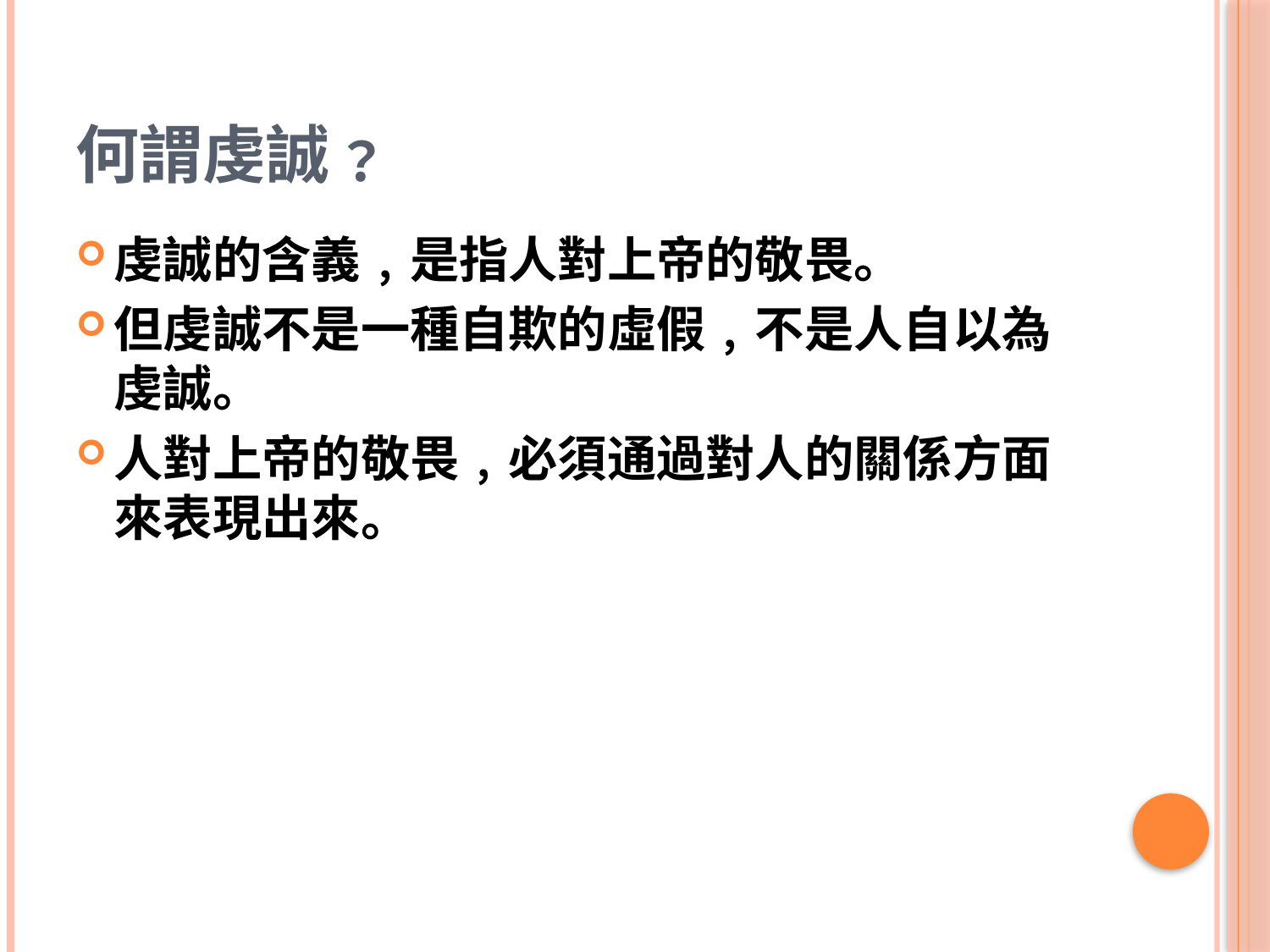

# 何謂虔誠﹖
虔誠的含義﹐是指人對上帝的敬畏。
但虔誠不是一種自欺的虛假﹐不是人自以為虔誠。
人對上帝的敬畏﹐必須通過對人的關係方面來表現出來。